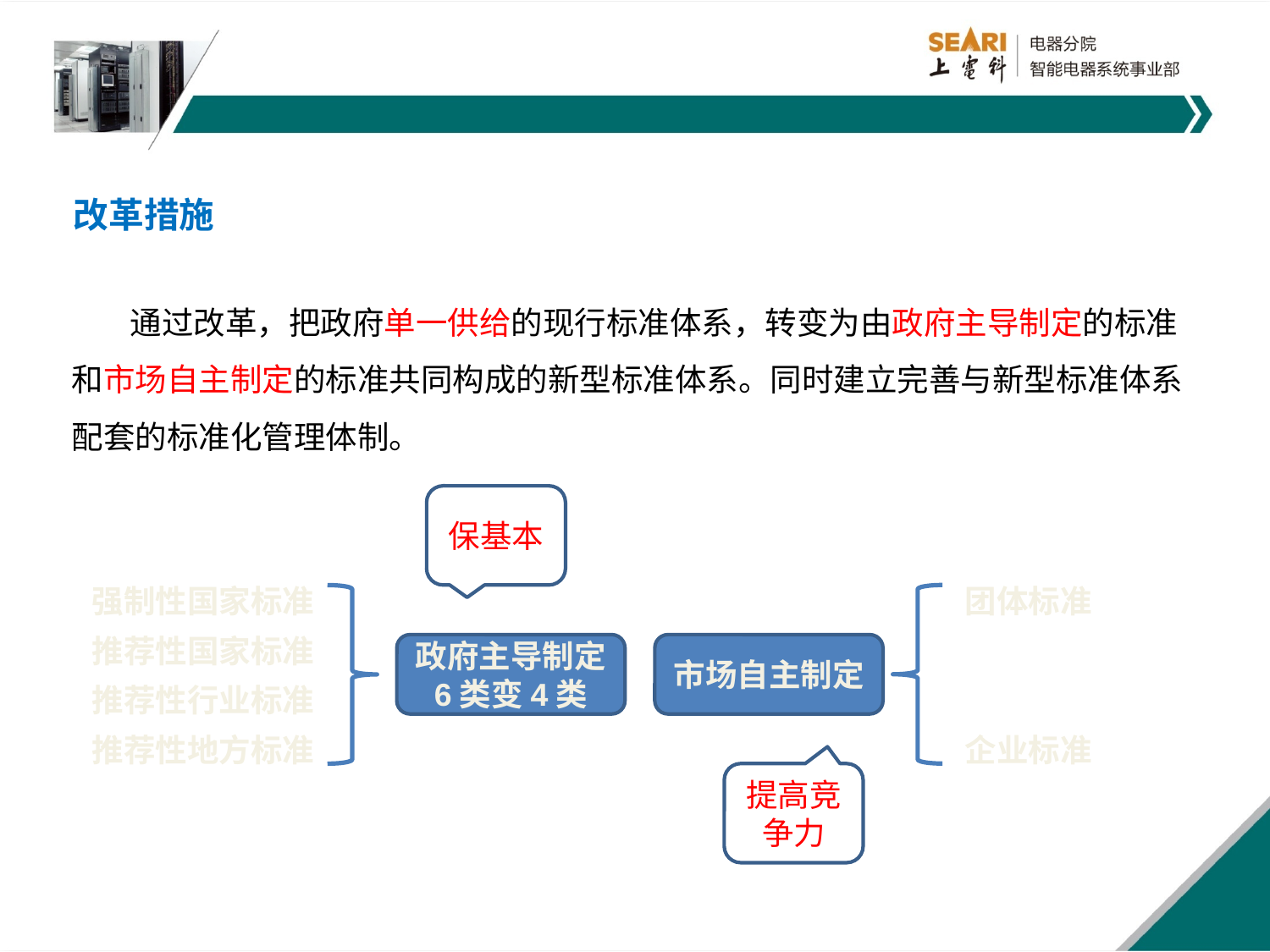

# 改革措施
       通过改革，把政府单一供给的现行标准体系，转变为由政府主导制定的标准和市场自主制定的标准共同构成的新型标准体系。同时建立完善与新型标准体系配套的标准化管理体制。
保基本
强制性国家标准

推荐性国家标准
政府主导制定
6类变4类
推荐性行业标准
推荐性地方标准
团体标准

市场自主制定
企业标准
提高竞争力